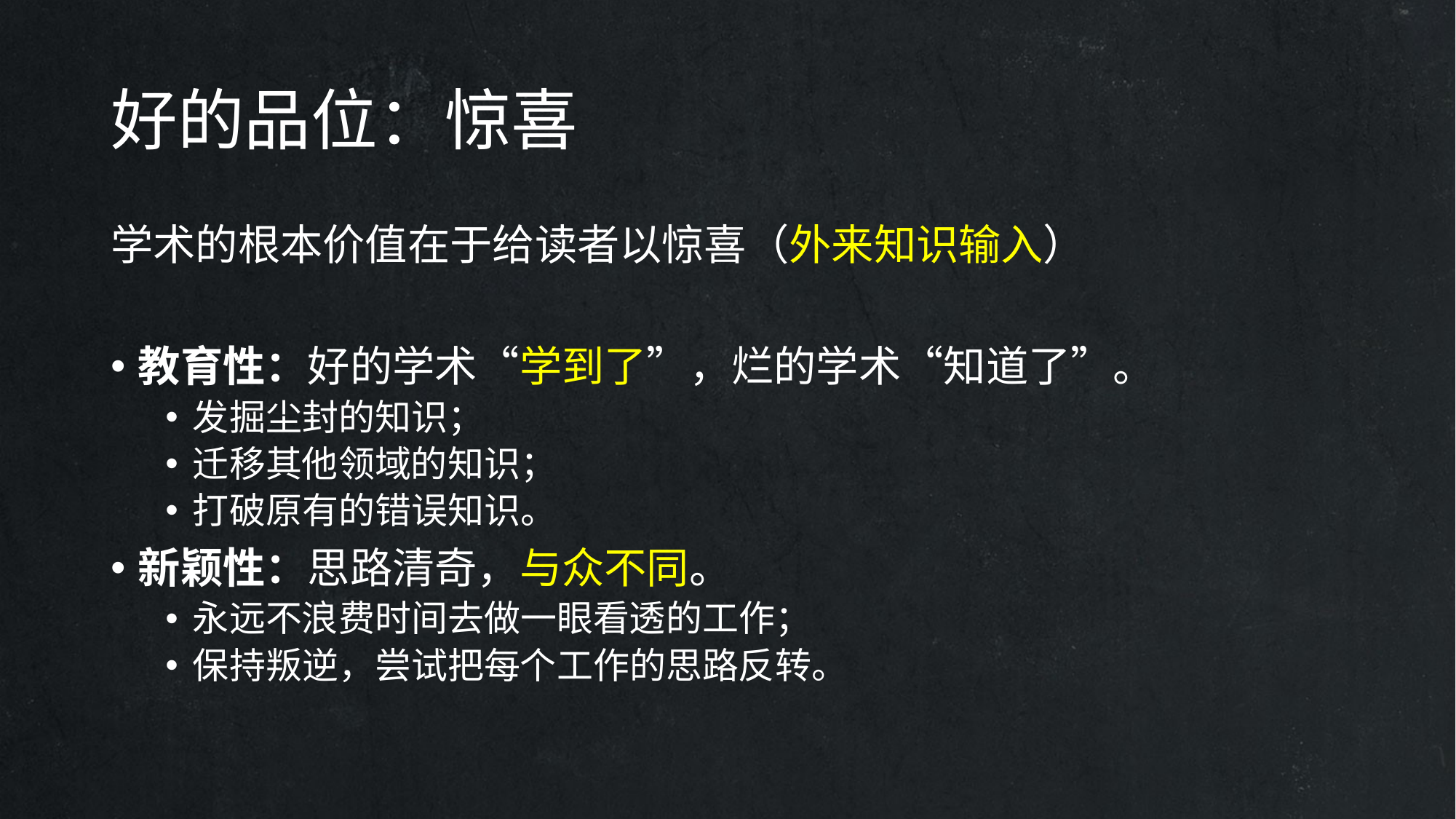

# 好的品位：惊喜
学术的根本价值在于给读者以惊喜（外来知识输入）

教育性：好的学术“学到了”，烂的学术“知道了”。
发掘尘封的知识；
迁移其他领域的知识；
打破原有的错误知识。
新颖性：思路清奇，与众不同。
永远不浪费时间去做一眼看透的工作；
保持叛逆，尝试把每个工作的思路反转。